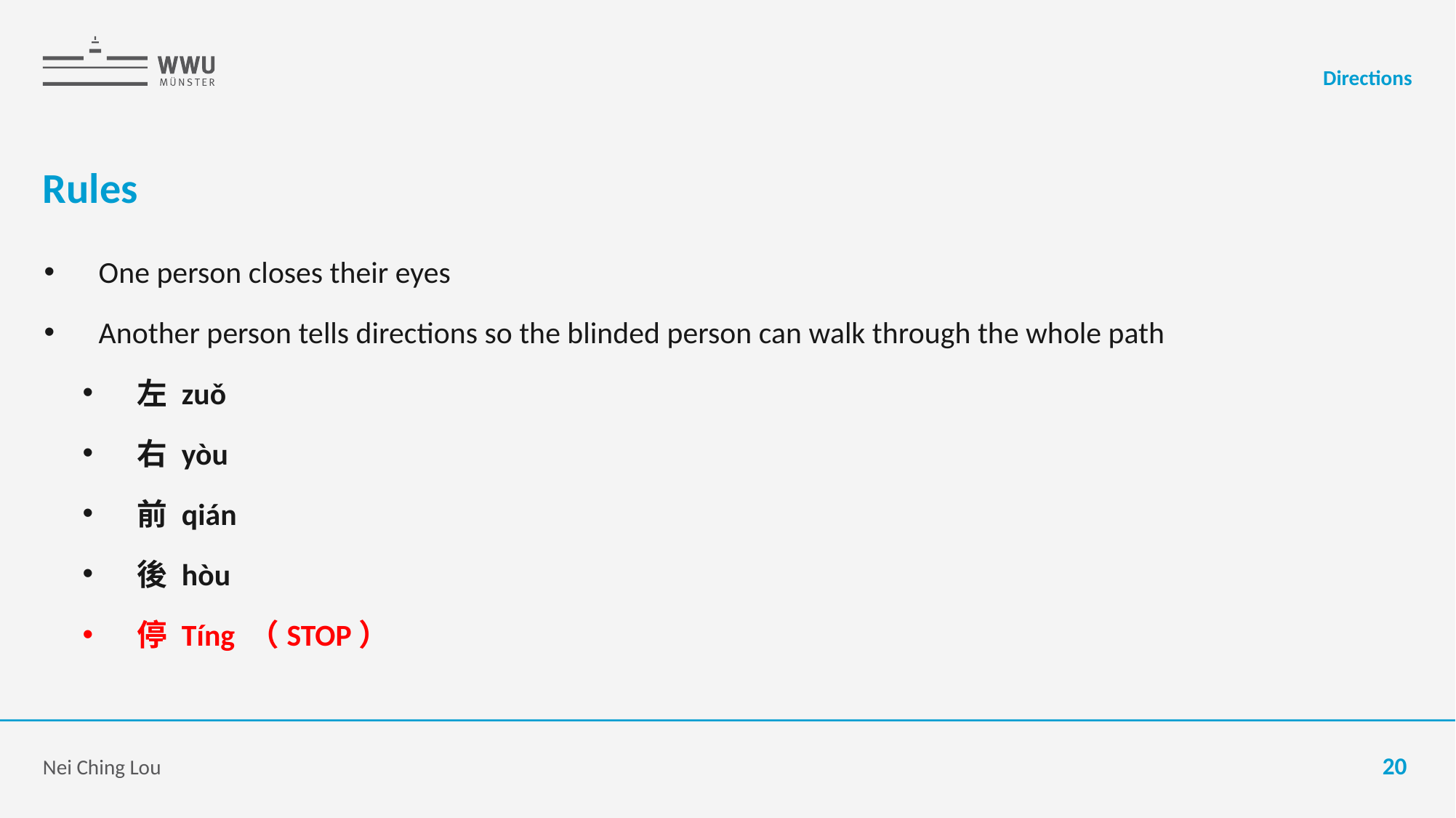

Directions
# Rules
One person closes their eyes
Another person tells directions so the blinded person can walk through the whole path
左 zuǒ
右 yòu
前 qián
後 hòu
停 Tíng （STOP）
Nei Ching Lou
20